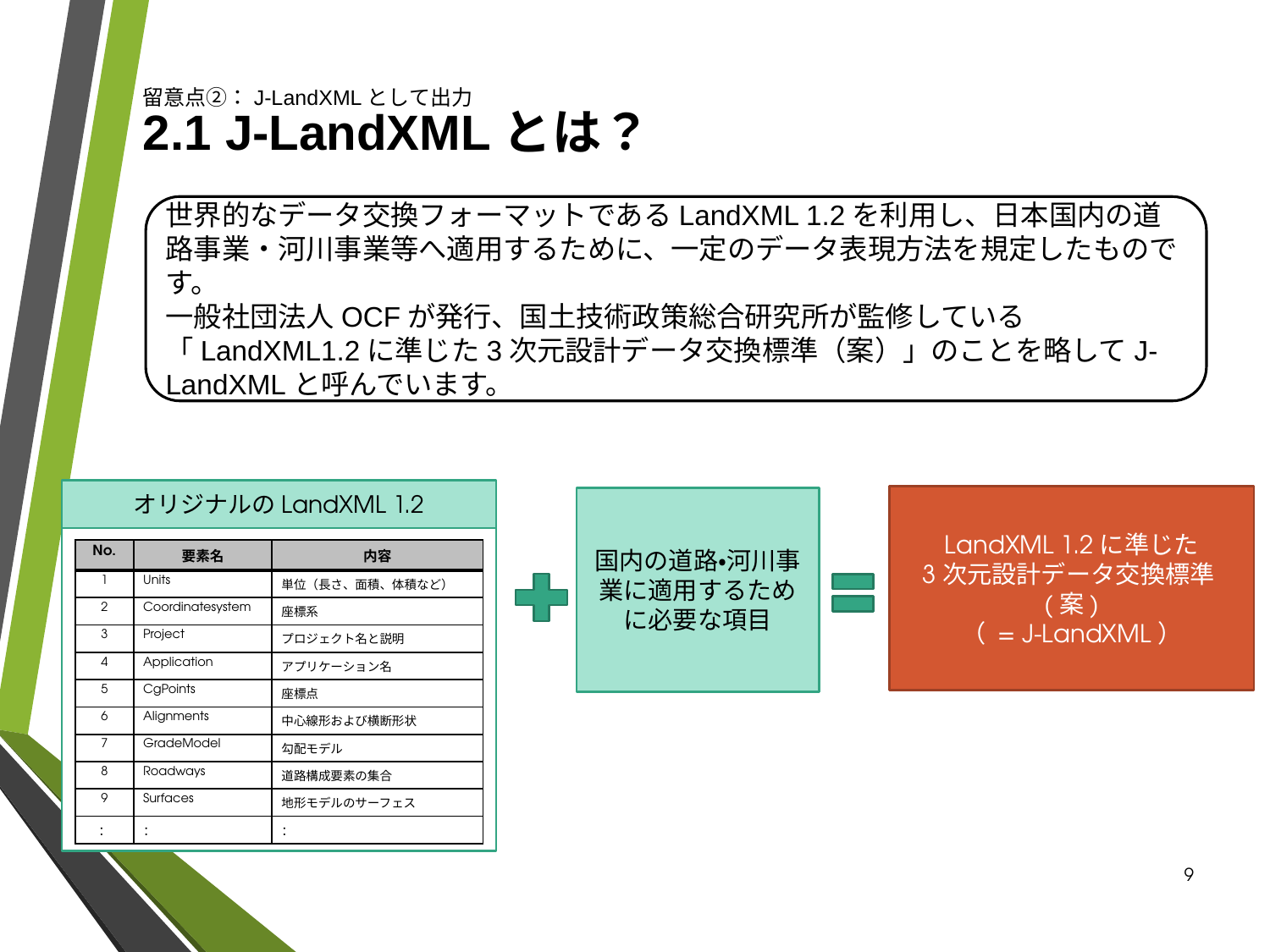

留意点②：J-LandXMLとして出力
2.1 J-LandXMLとは？
世界的なデータ交換フォーマットであるLandXML 1.2を利用し、日本国内の道路事業・河川事業等へ適用するために、一定のデータ表現方法を規定したものです。
一般社団法人OCFが発行、国土技術政策総合研究所が監修している「LandXML1.2に準じた3次元設計データ交換標準（案）」のことを略してJ-LandXMLと呼んでいます。
オリジナルのLandXML 1.2
LandXML 1.2に準じた
3次元設計データ交換標準(案)
（ = J-LandXML）
国内の道路・河川事業に適用するために必要な項目

| No. | 要素名 | 内容 |
| --- | --- | --- |
| 1 | Units | 単位（長さ、面積、体積など） |
| 2 | Coordinatesystem | 座標系 |
| 3 | Project | プロジェクト名と説明 |
| 4 | Application | アプリケーション名 |
| 5 | CgPoints | 座標点 |
| 6 | Alignments | 中心線形および横断形状 |
| 7 | GradeModel | 勾配モデル |
| 8 | Roadways | 道路構成要素の集合 |
| 9 | Surfaces | 地形モデルのサーフェス |
| ： | ： | ： |

9